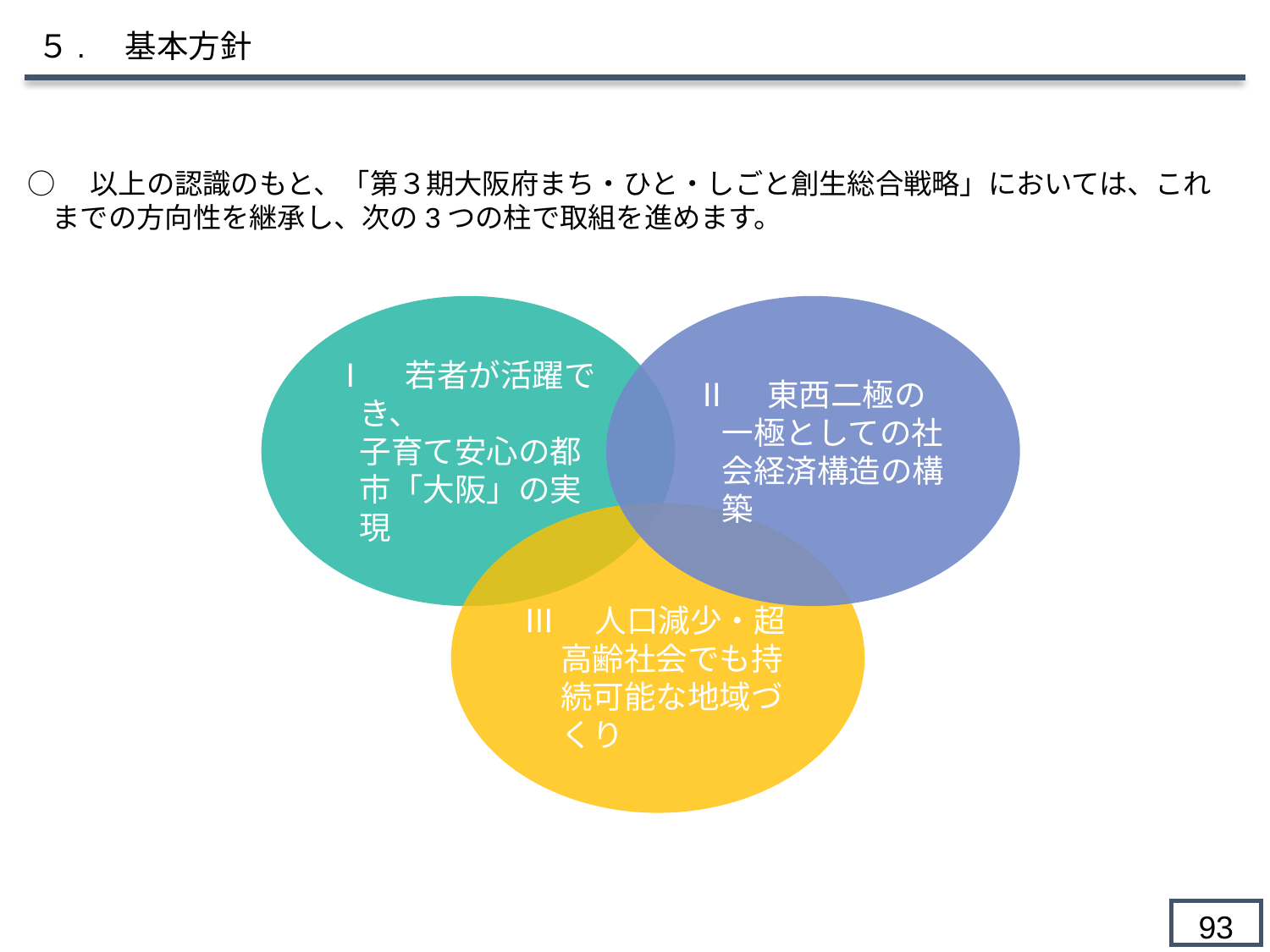

５.　基本方針
○　以上の認識のもと、「第３期大阪府まち・ひと・しごと創生総合戦略」においては、これまでの方向性を継承し、次の3つの柱で取組を進めます。
Ⅰ　若者が活躍でき、　
子育て安心の都市「大阪」の実現
Ⅱ　東西二極の
一極としての社会経済構造の構築

Ⅲ　人口減少・超高齢社会でも持続可能な地域づくり
93